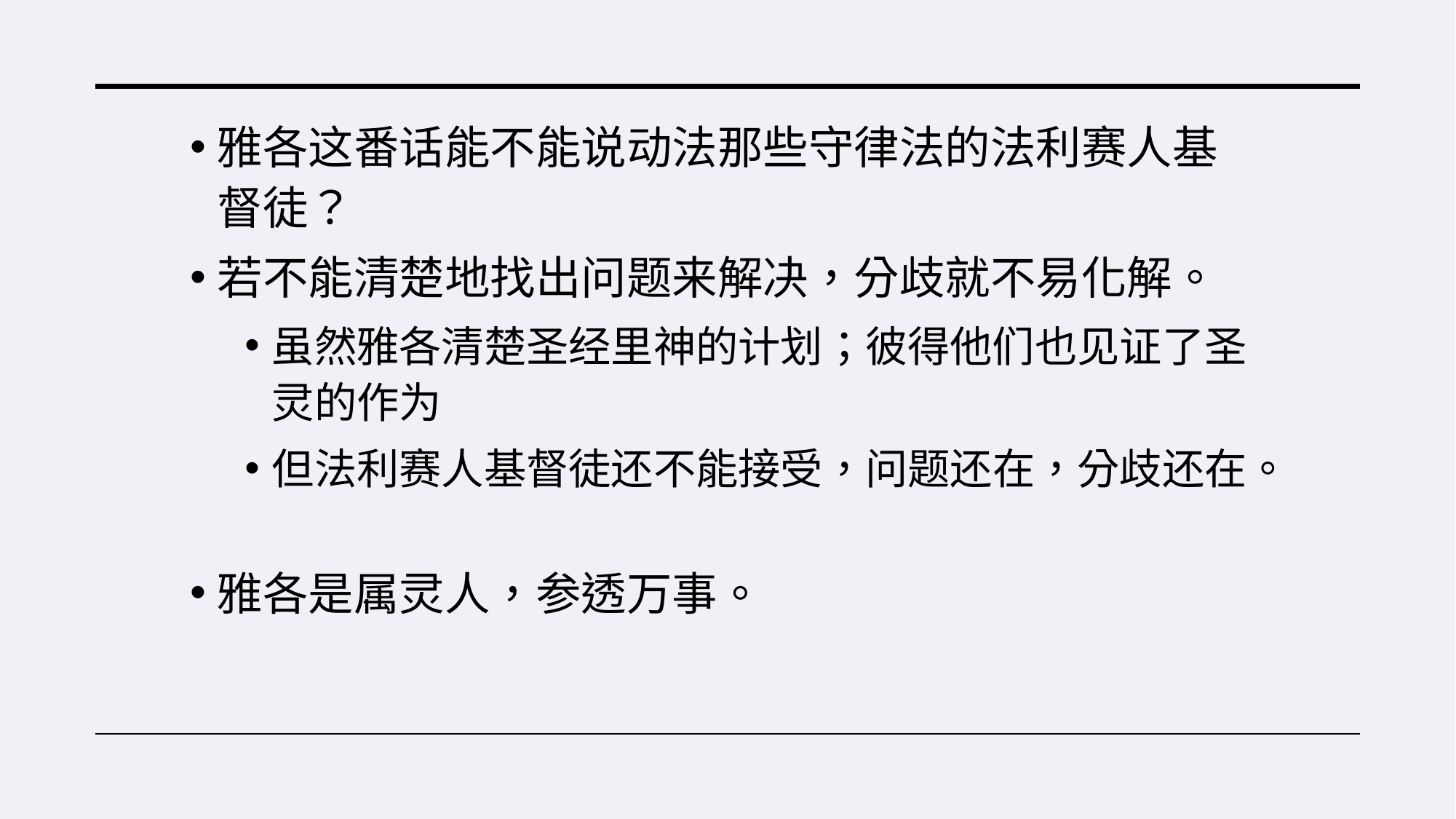

雅各这番话能不能说动法那些守律法的法利赛人基督徒？
若不能清楚地找出问题来解决，分歧就不易化解。
虽然雅各清楚圣经里神的计划；彼得他们也见证了圣灵的作为
但法利赛人基督徒还不能接受，问题还在，分歧还在。
雅各是属灵人，参透万事。